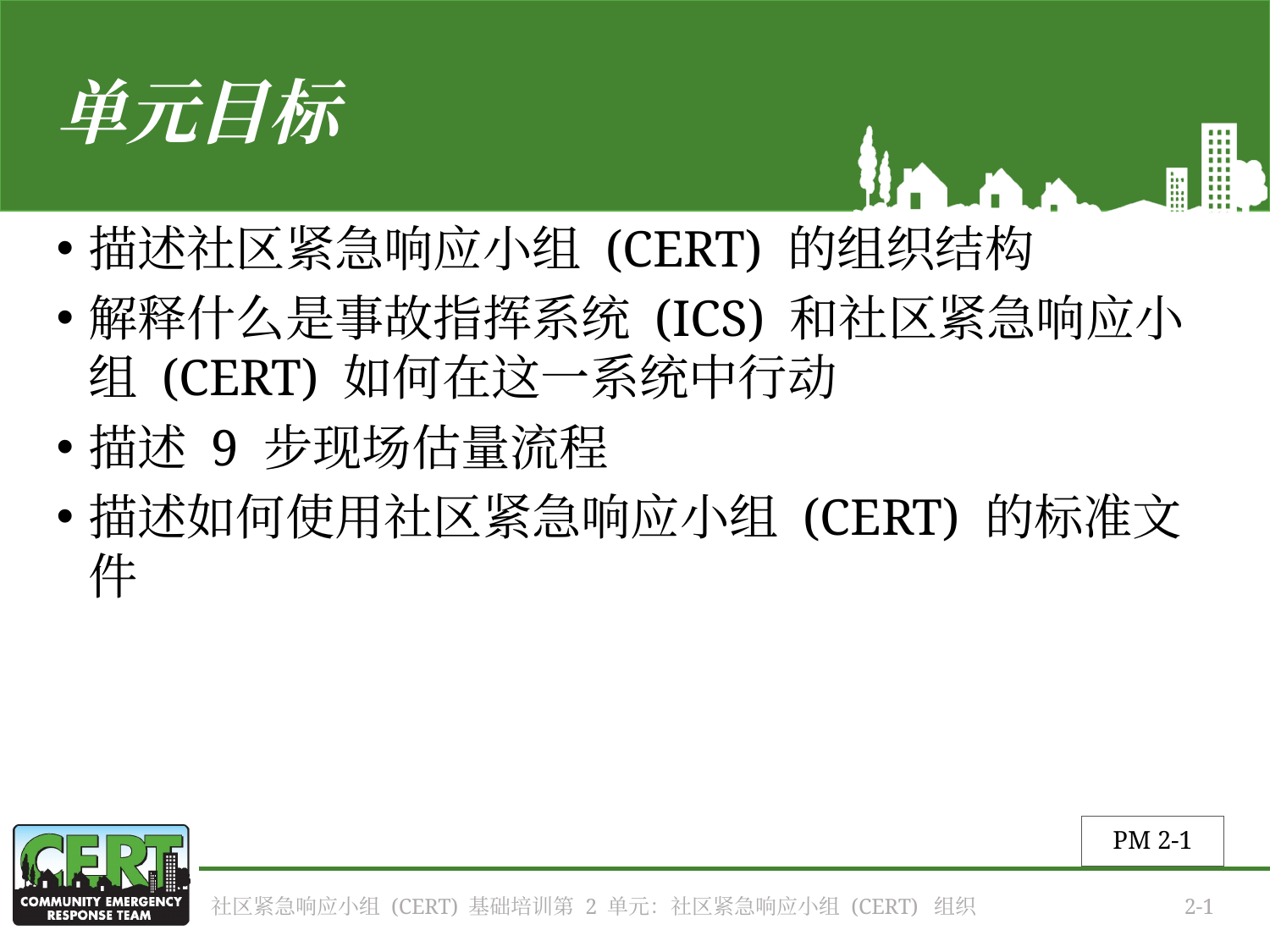

# 单元目标
描述社区紧急响应小组 (CERT) 的组织结构
解释什么是事故指挥系统 (ICS) 和社区紧急响应小组 (CERT) 如何在这一系统中行动
描述 9 步现场估量流程
描述如何使用社区紧急响应小组 (CERT) 的标准文件
PM 2-1
社区紧急响应小组 (CERT) 基础培训第 2 单元：社区紧急响应小组 (CERT)  组织
2-1